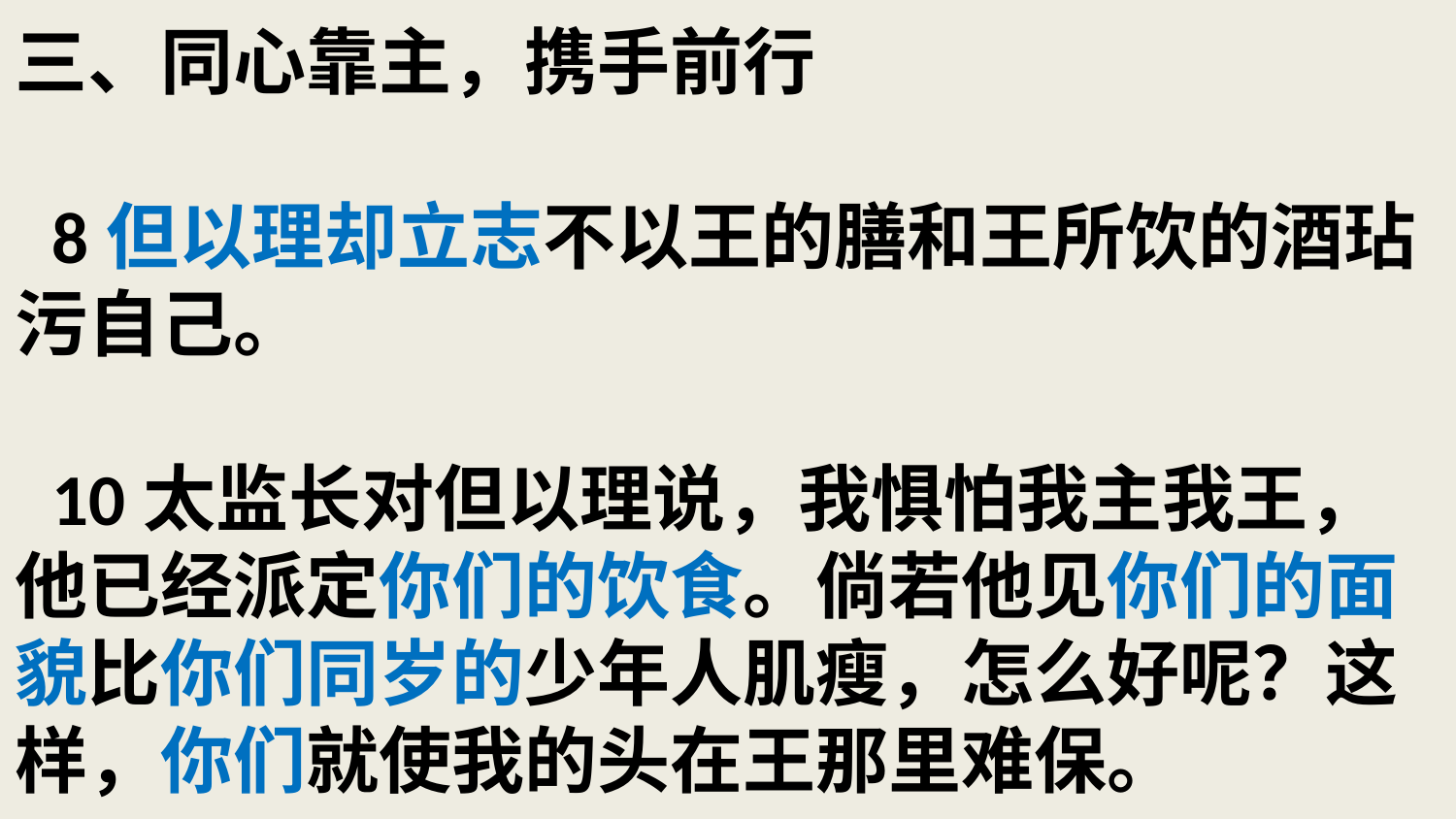

# 三、同心靠主，携手前行 8但以理却立志不以王的膳和王所饮的酒玷污自己。 10太监长对但以理说，我惧怕我主我王，他已经派定你们的饮食。倘若他见你们的面貌比你们同岁的少年人肌瘦，怎么好呢？这样，你们就使我的头在王那里难保。